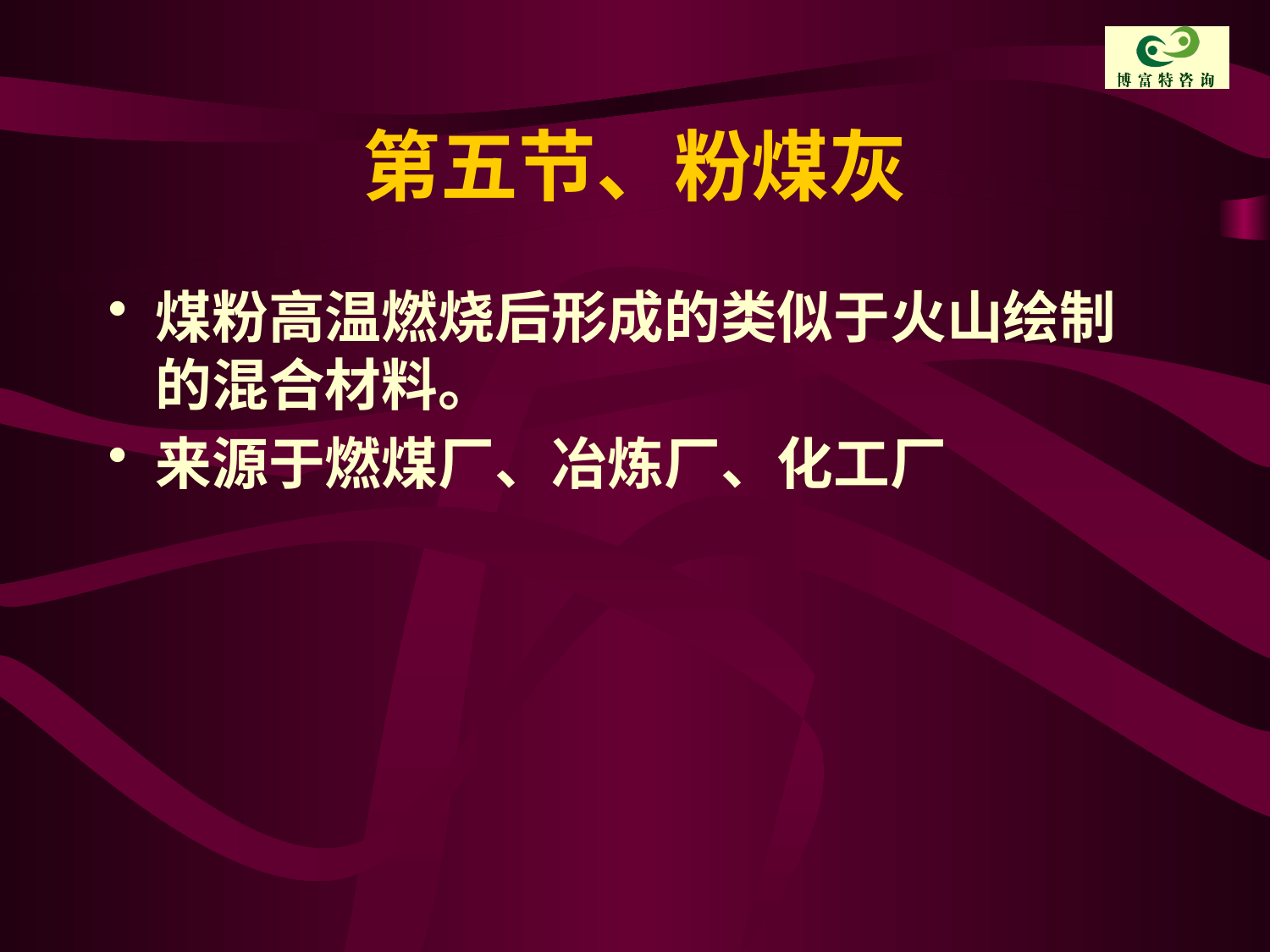

# 第五节、粉煤灰
煤粉高温燃烧后形成的类似于火山绘制的混合材料。
来源于燃煤厂、冶炼厂、化工厂